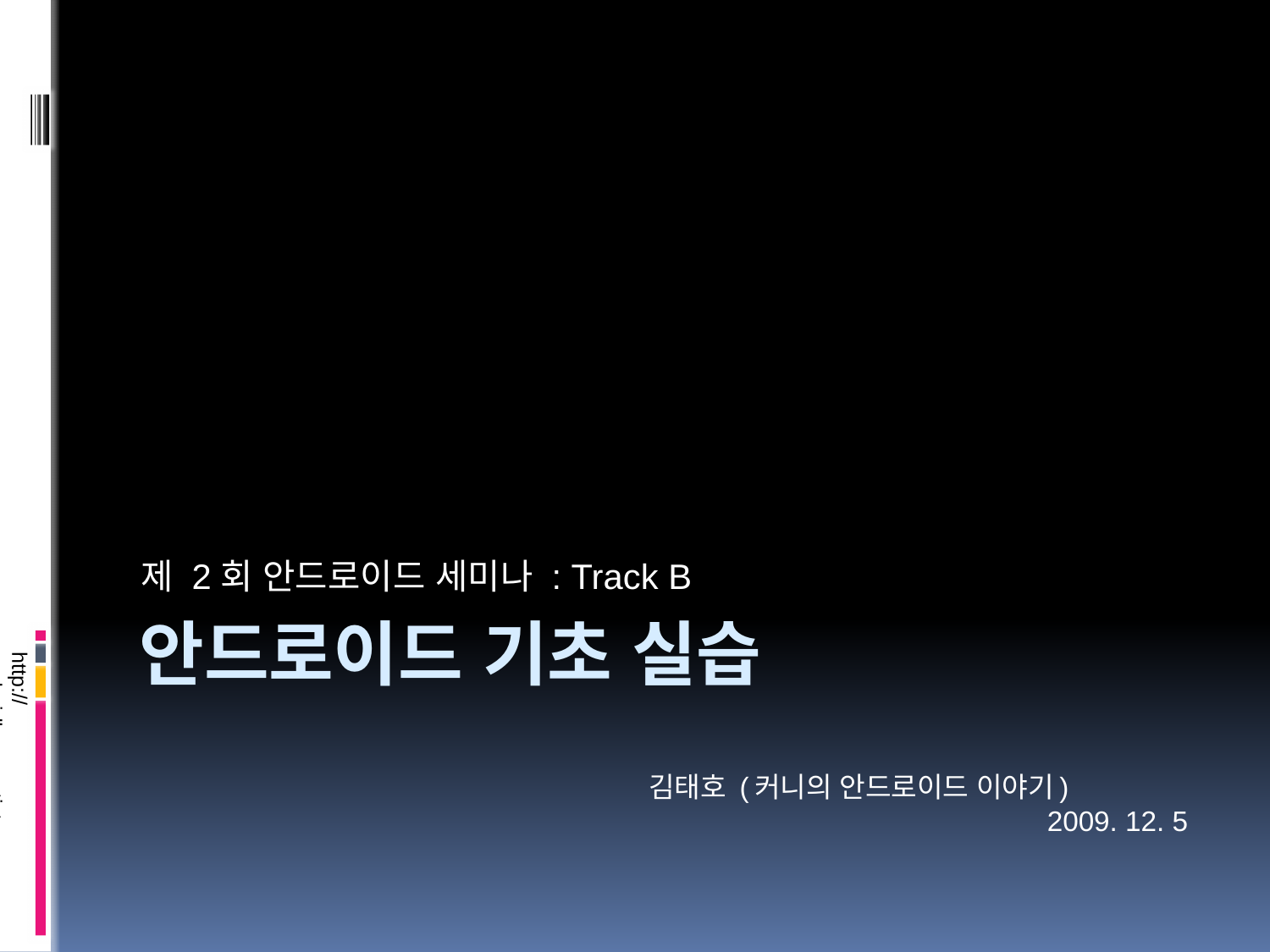

제 2회 안드로이드 세미나 : Track B
# 안드로이드 기초 실습
김태호 (커니의 안드로이드 이야기)
2009. 12. 5